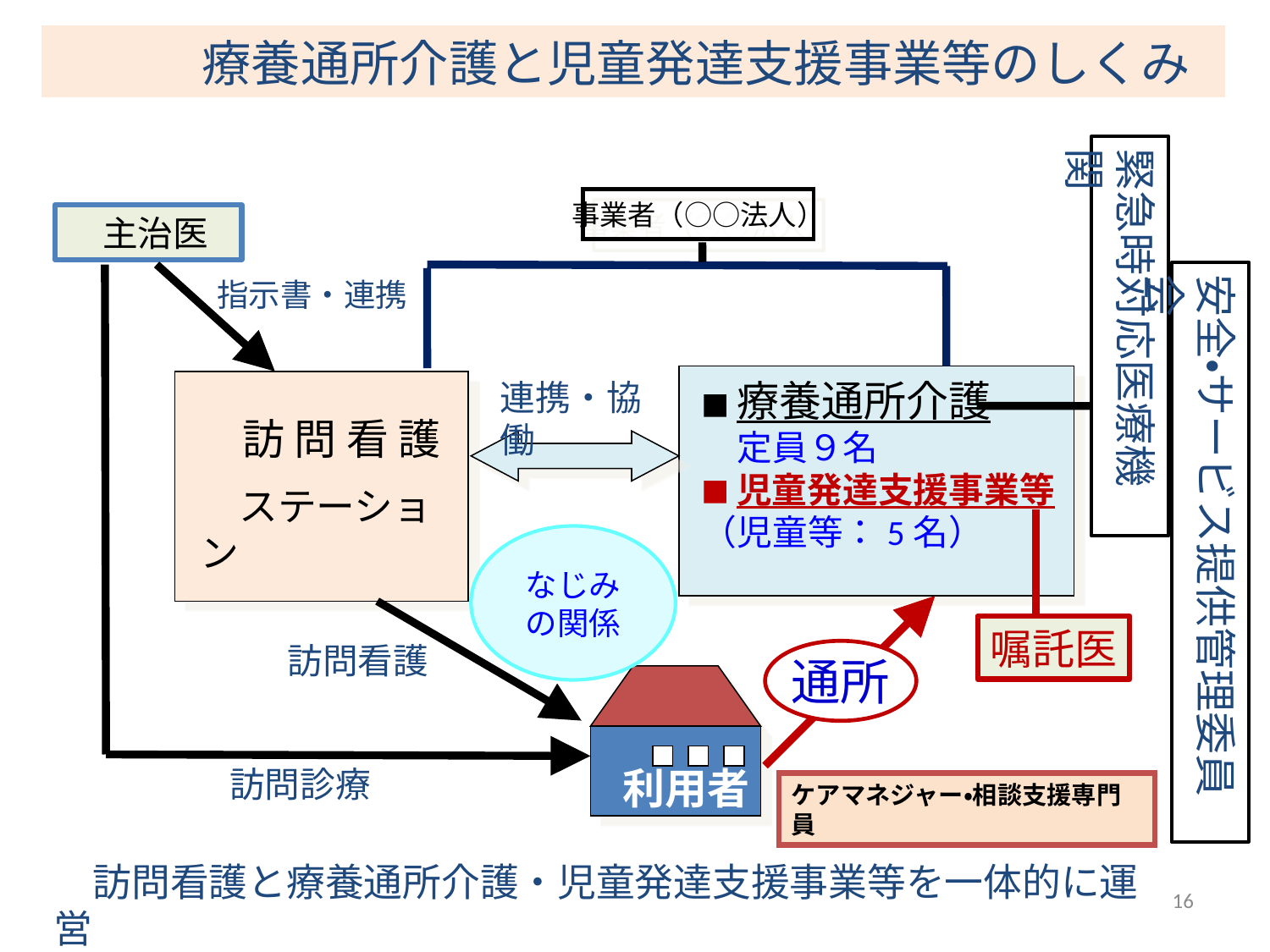

療養通所介護と児童発達支援事業等のしくみ

緊急時対応医療機関
事業者（○○法人）
　主治医

安全・サービス提供管理委員会

指示書・連携

■療養通所介護
　定員９名
■児童発達支援事業等（児童等：5名）
連携・協働

　訪 問 看 護
　ステーション

なじみの関係

嘱託医
訪問看護

通所

訪問診療
　利用者
ケアマネジャー・相談支援専門員
　訪問看護と療養通所介護・児童発達支援事業等を一体的に運営
16